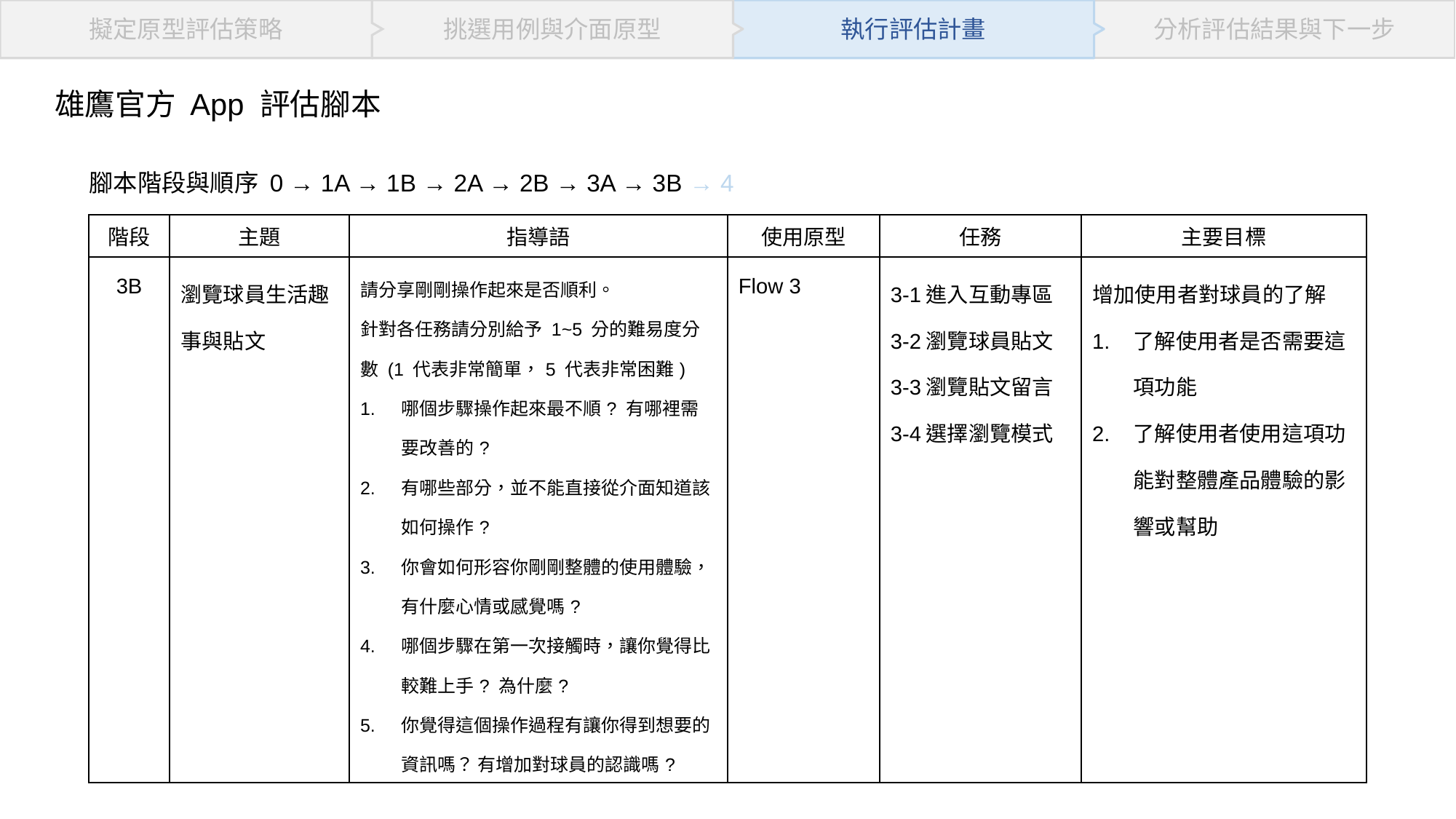

挑選用例與介面原型

分析評估結果與下一步

擬定原型評估策略
執行評估計畫
雄鷹官方 App 評估腳本
腳本階段與順序 0 → 1A → 1B → 2A → 2B → 3A → 3B → 4
| 階段 | 主題 | 指導語 | 使用原型 | 任務 | 主要目標 |
| --- | --- | --- | --- | --- | --- |
| 3B | 瀏覽球員生活趣事與貼文 | 請分享剛剛操作起來是否順利。 針對各任務請分別給予 1~5 分的難易度分數 (1 代表非常簡單，5 代表非常困難) 哪個步驟操作起來最不順? 有哪裡需要改善的? 有哪些部分，並不能直接從介面知道該如何操作? 你會如何形容你剛剛整體的使用體驗，有什麼心情或感覺嗎? 哪個步驟在第一次接觸時，讓你覺得比較難上手? 為什麼? 你覺得這個操作過程有讓你得到想要的資訊嗎？ 有增加對球員的認識嗎? | Flow 3 | 3-1進入互動專區 3-2瀏覽球員貼文 3-3瀏覽貼文留言 3-4選擇瀏覽模式 | 增加使用者對球員的了解 了解使用者是否需要這項功能 了解使用者使用這項功能對整體產品體驗的影響或幫助 |